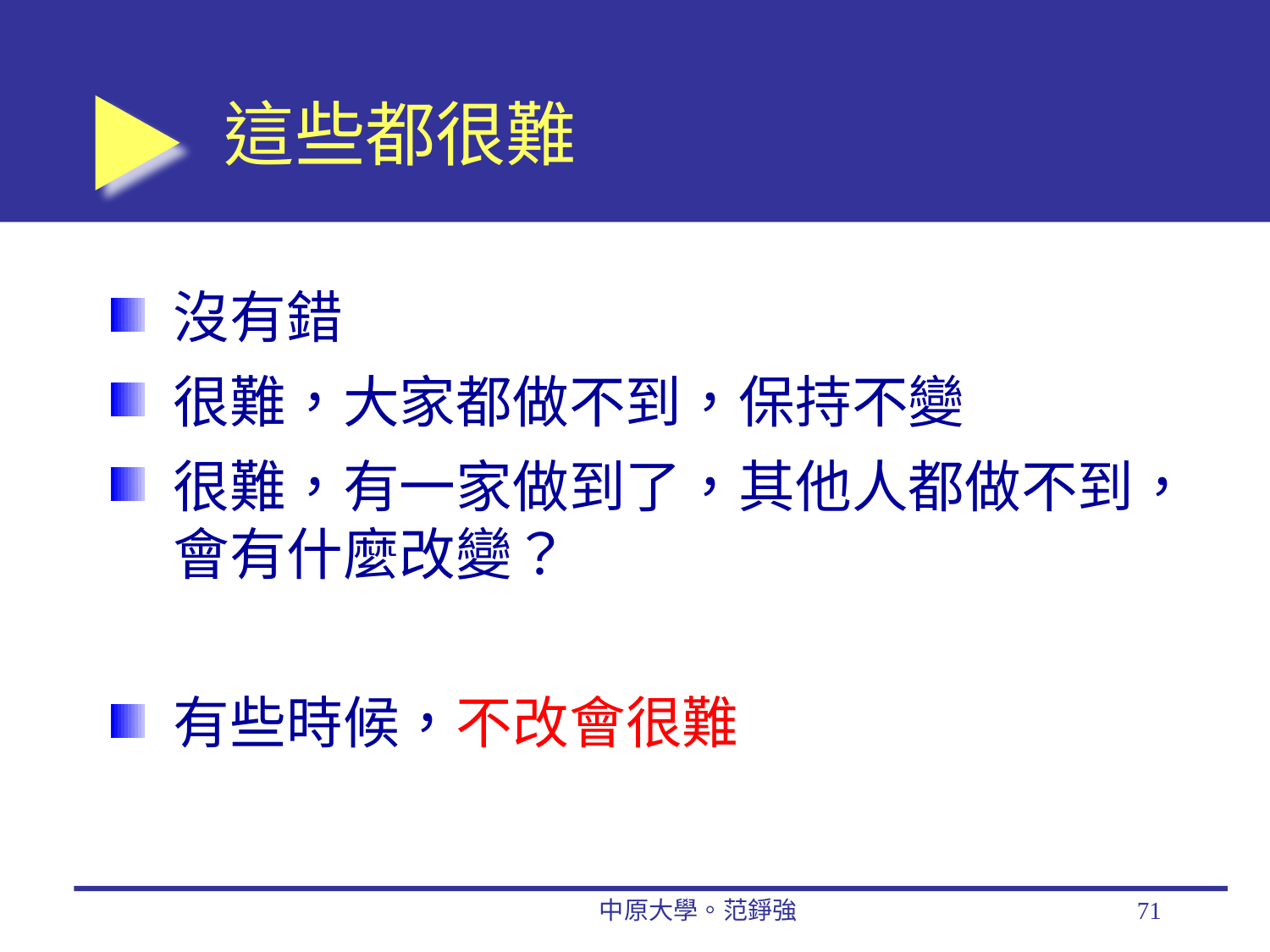

# 這些都很難
沒有錯
很難，大家都做不到，保持不變
很難，有一家做到了，其他人都做不到，會有什麼改變？

有些時候，不改會很難
中原大學。范錚強
71